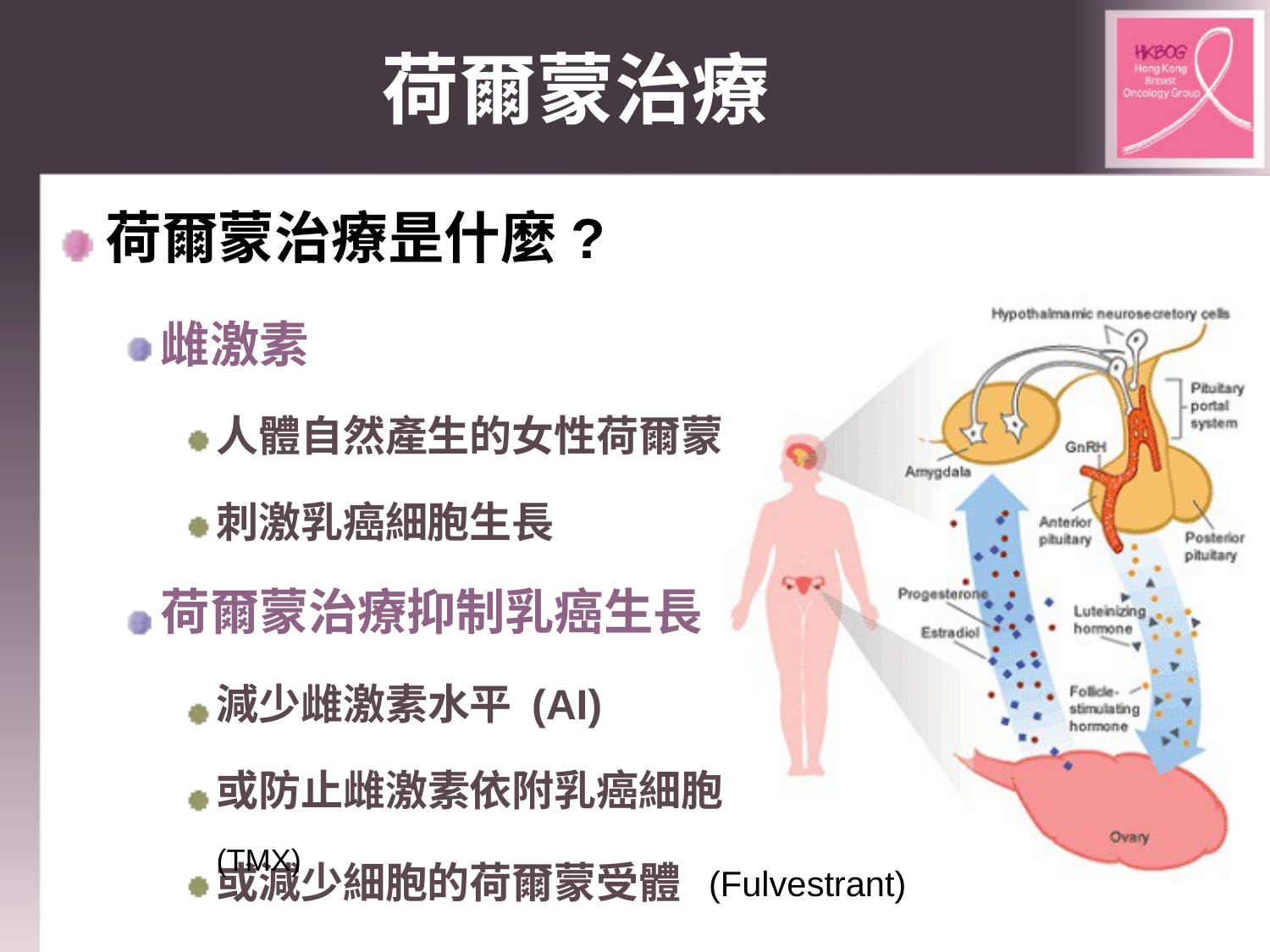

# 荷爾蒙治療

荷爾蒙治療昰什麼?
雌激素
人體自然產生的女性荷爾蒙 刺激乳癌細胞生長

荷爾蒙治療抑制乳癌生長
減少雌激素水平 (AI)
或防止雌激素依附乳癌細胞 (TMX)

(TMX() (T

或減少細胞的荷爾蒙受體
(Fulvestrant)